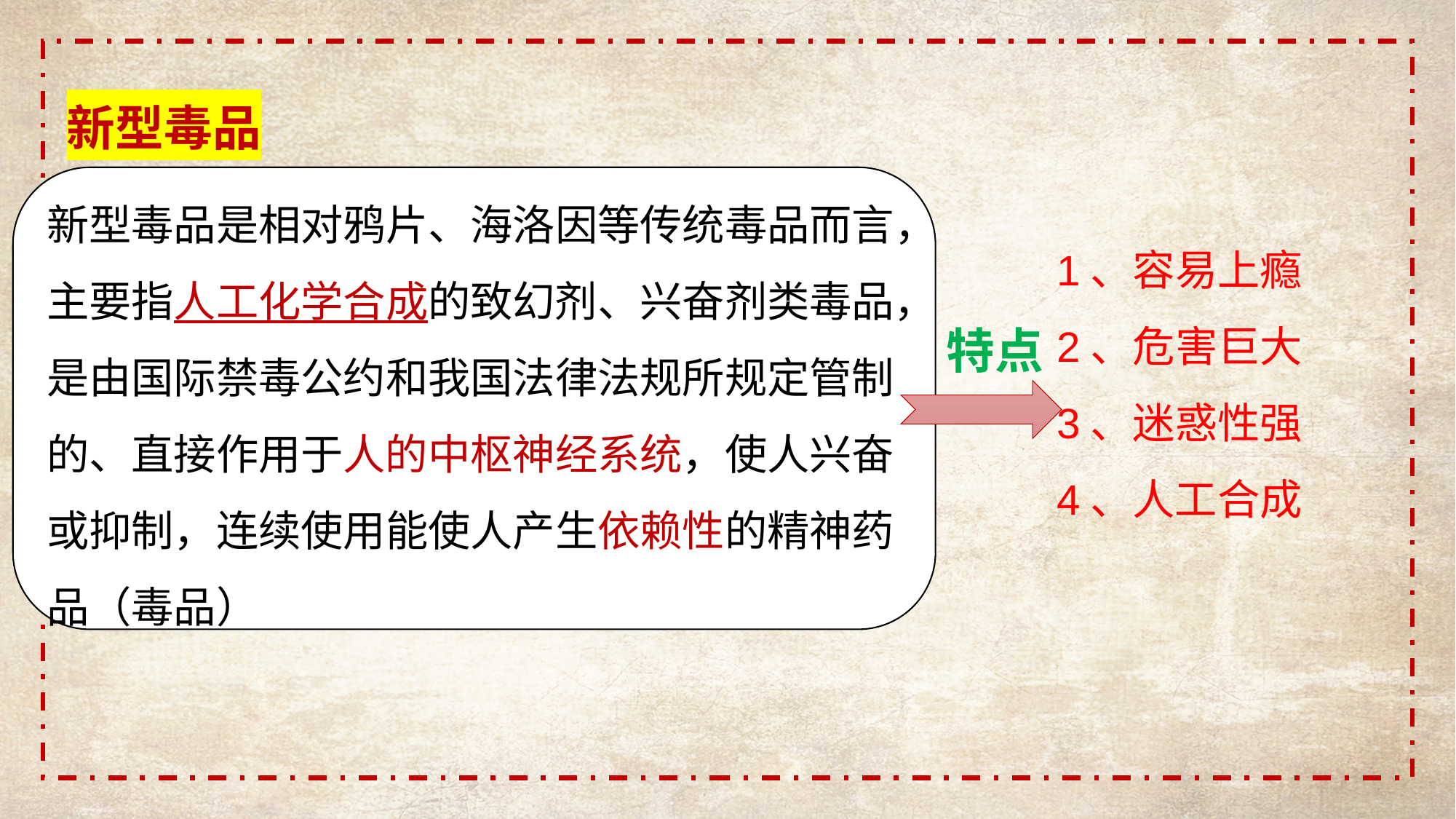

新型毒品

新型毒品是相对鸦片、海洛因等传统毒品而言，主要指人工化学合成的致幻剂、兴奋剂类毒品，是由国际禁毒公约和我国法律法规所规定管制的、直接作用于人的中枢神经系统，使人兴奋或抑制，连续使用能使人产生依赖性的精神药品（毒品）

1、容易上瘾
2、危害巨大
3、迷惑性强
4、人工合成
特点